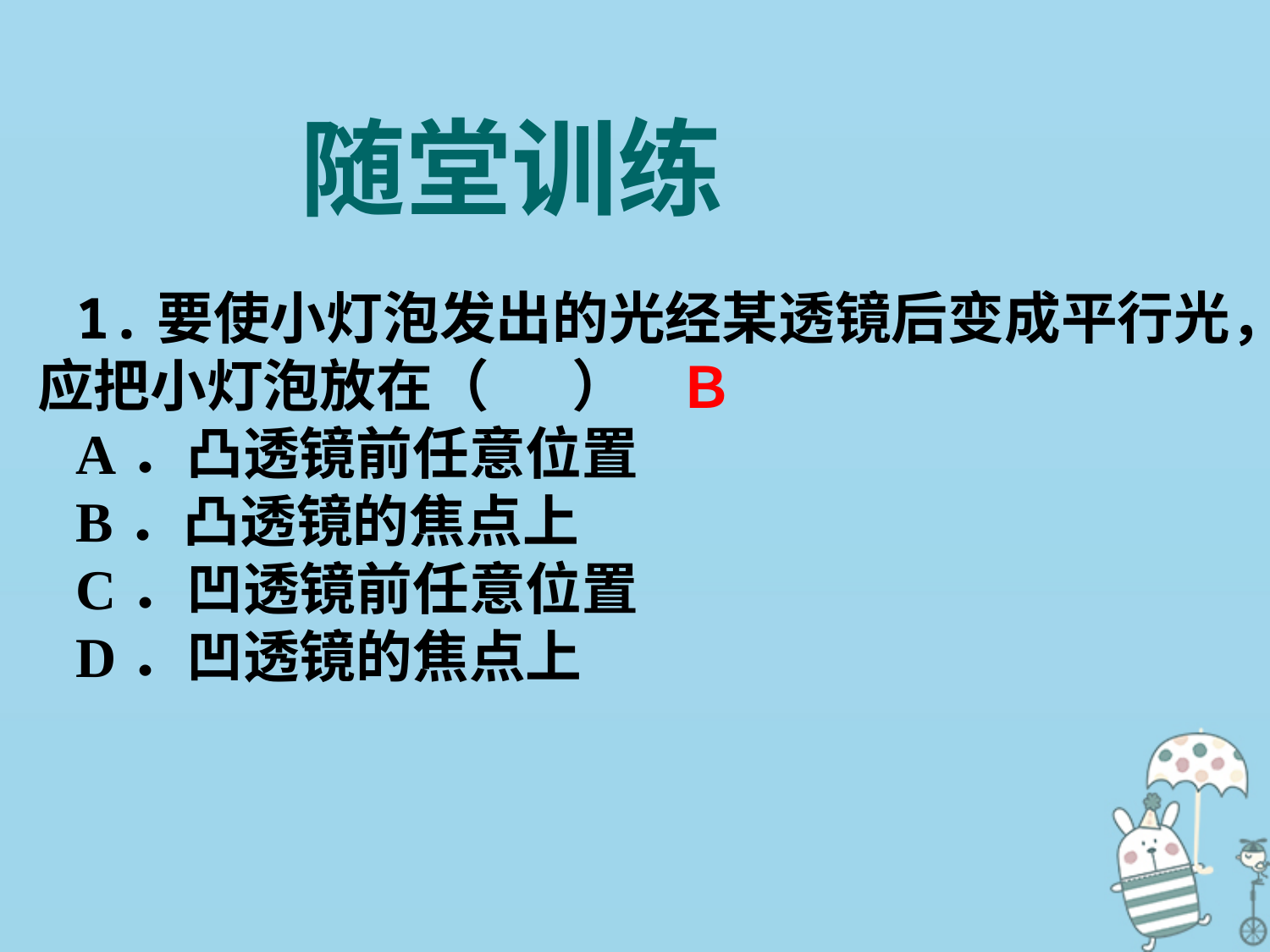

随堂训练
1.要使小灯泡发出的光经某透镜后变成平行光，应把小灯泡放在（ 　 ）
A．凸透镜前任意位置
B．凸透镜的焦点上
C．凹透镜前任意位置
D．凹透镜的焦点上
Ｂ